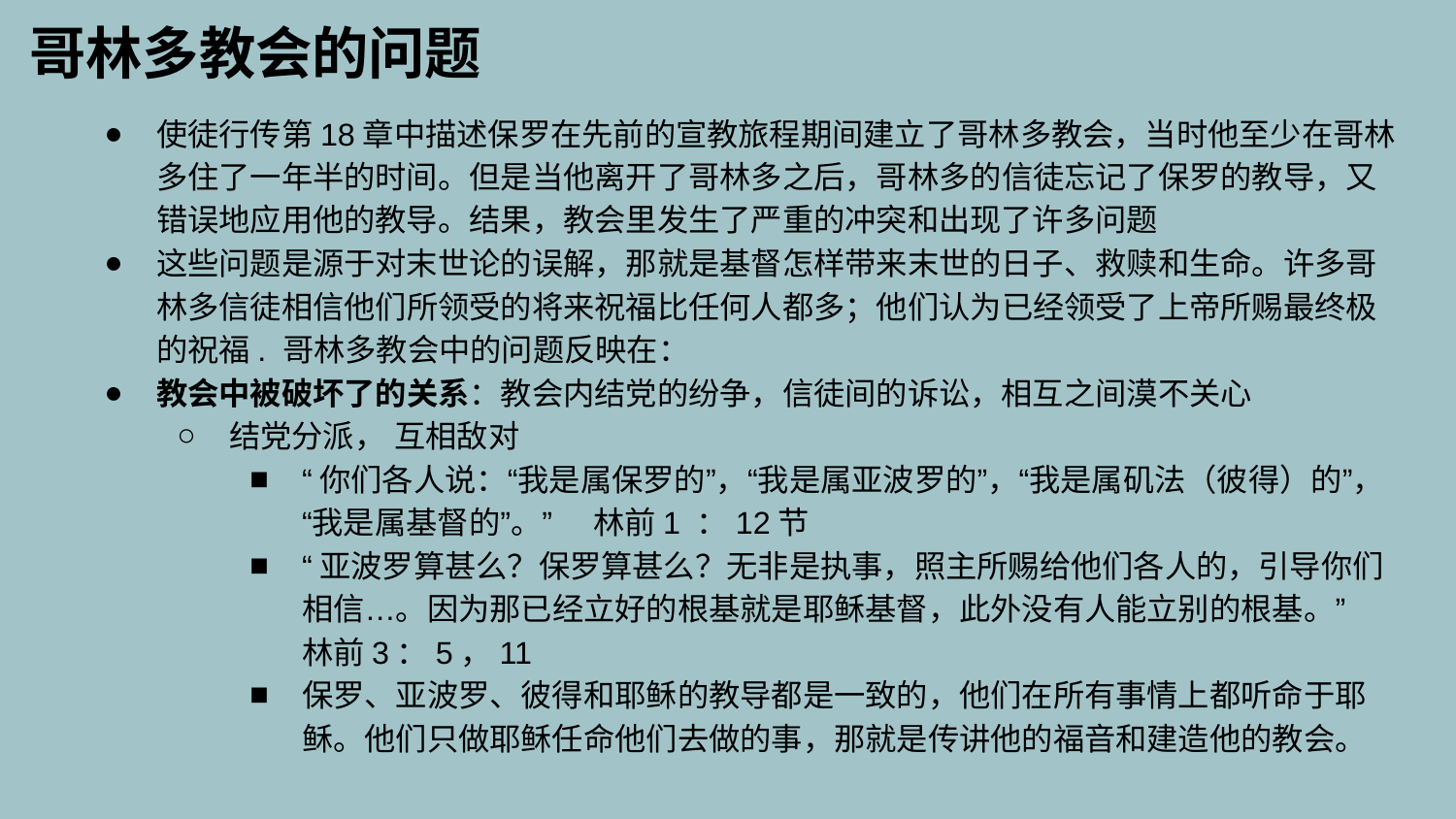

哥林多教会的问题

使徒行传第18章中描述保罗在先前的宣教旅程期间建立了哥林多教会，当时他至少在哥林多住了一年半的时间。但是当他离开了哥林多之后，哥林多的信徒忘记了保罗的教导，又错误地应用他的教导。结果，教会里发生了严重的冲突和出现了许多问题
这些问题是源于对末世论的误解，那就是基督怎样带来末世的日子、救赎和生命。许多哥林多信徒相信他们所领受的将来祝福比任何人都多；他们认为已经领受了上帝所赐最终极的祝福. 哥林多教会中的问题反映在：
教会中被破坏了的关系​​：教会内结党的纷争，信徒间的诉讼，相互之间漠不关心
结党分派， 互相敌对
“你们各人说：“我是属保罗的”，“我是属亚波罗的”，“我是属矶法（彼得）的”，“我是属基督的”。”	林前1 ：12节
“亚波罗算甚么？保罗算甚么？无非是执事，照主所赐给他们各人的，引导你们相信…。因为那已经立好的根基就是耶稣基督，此外没有人能立别的根基。”     林前3：5，11
保罗、亚波罗、彼得和耶稣的教导都是一致的，他们在所有事情上都听命于耶稣。他们只做耶稣任命他们去做的事，那就是传讲他的福音和建造他的教会。